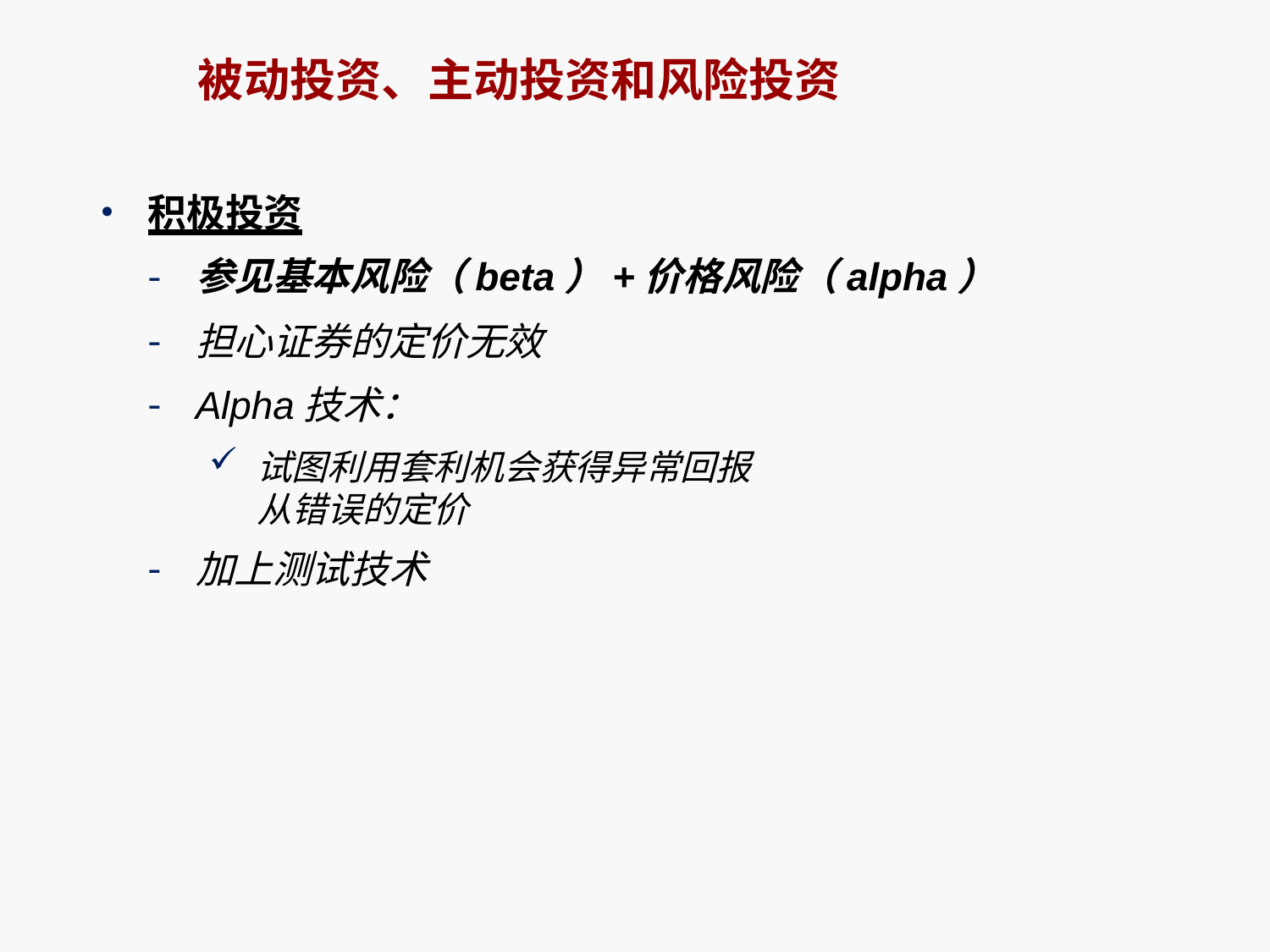

# 被动投资、主动投资和风险投资
积极投资
参见基本风险（beta）+价格风险（alpha）
担心证券的定价无效
Alpha技术：
试图利用套利机会获得异常回报
从错误的定价
加上测试技术